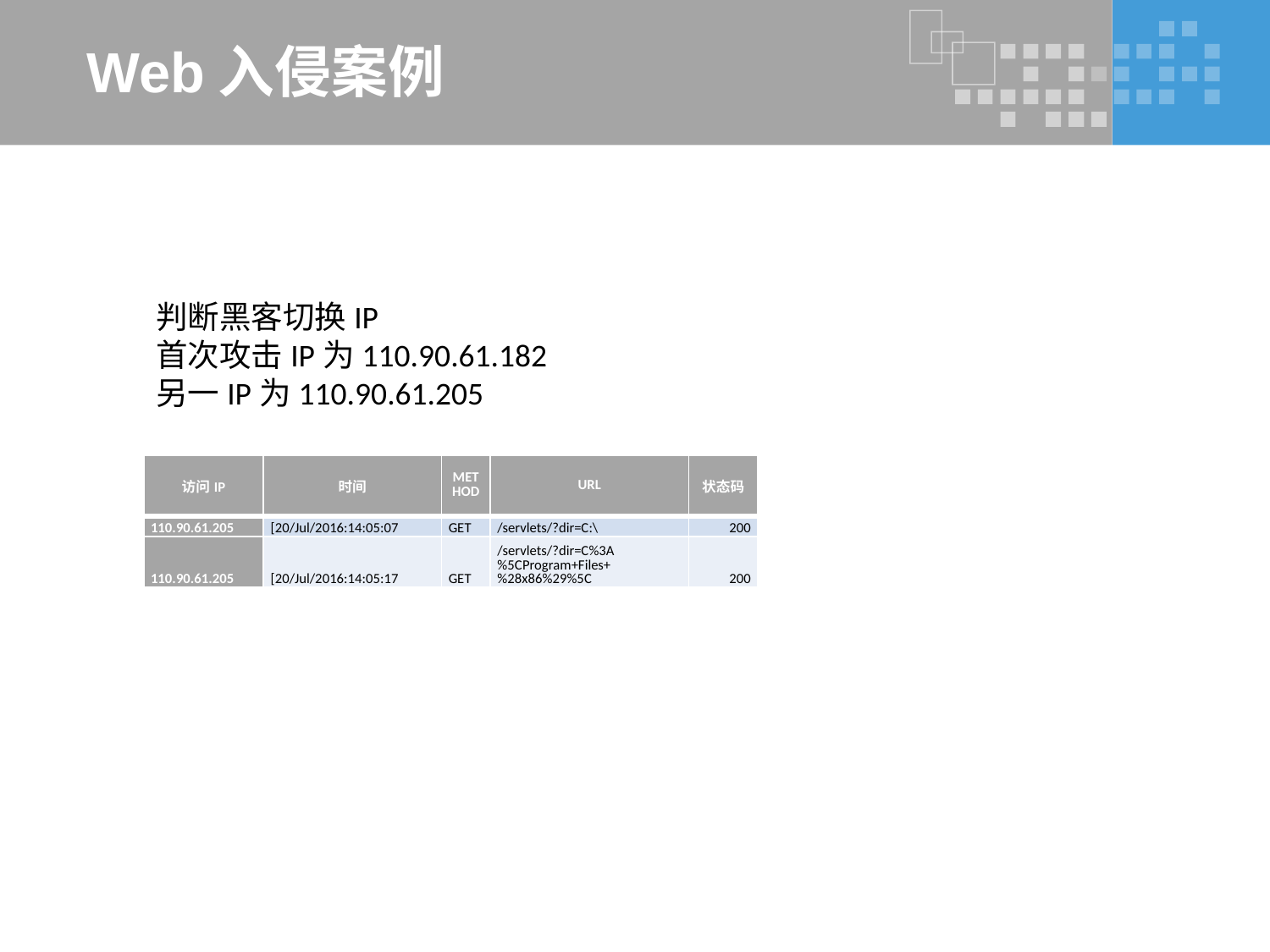

# Web入侵案例
判断黑客切换IP
首次攻击IP为110.90.61.182
另一IP为110.90.61.205
| 访问IP | 时间 | METHOD | URL | 状态码 |
| --- | --- | --- | --- | --- |
| 110.90.61.205 | [20/Jul/2016:14:05:07 | GET | /servlets/?dir=C:\ | 200 |
| 110.90.61.205 | [20/Jul/2016:14:05:17 | GET | /servlets/?dir=C%3A%5CProgram+Files+%28x86%29%5C | 200 |